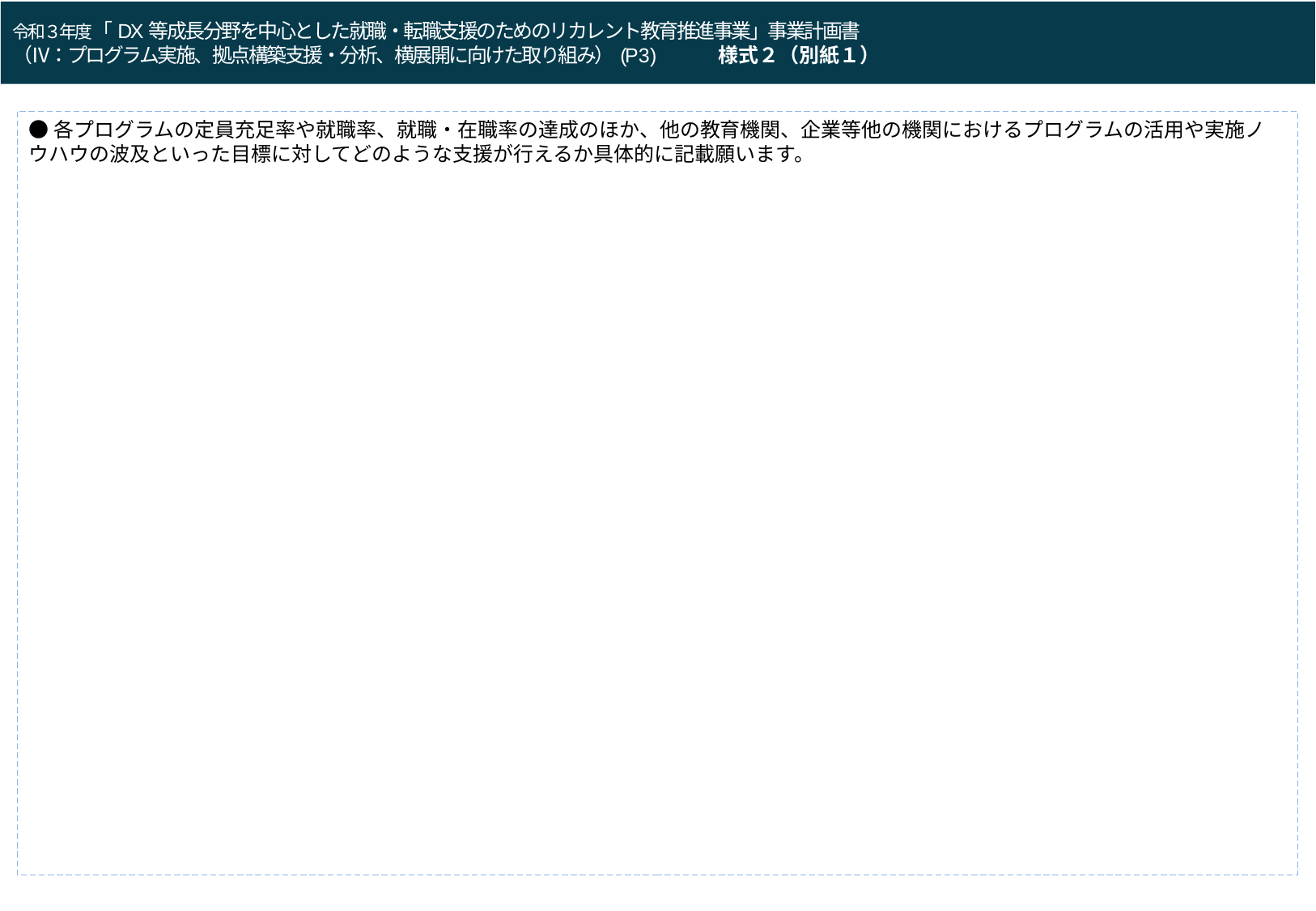

令和３年度「DX等成長分野を中心とした就職・転職支援のためのリカレント教育推進事業」事業計画書
（Ⅳ：プログラム実施、拠点構築支援・分析、横展開に向けた取り組み）(P3)　　　様式２（別紙１）
令和３年度「DX等成長分野を中心とした就職・転職支援のためのリカレント教育推進事業」企画提案書（Ⅰ：DXリテラシー）(P3)
●各プログラムの定員充足率や就職率、就職・在職率の達成のほか、他の教育機関、企業等他の機関におけるプログラムの活用や実施ノウハウの波及といった目標に対してどのような支援が行えるか具体的に記載願います。